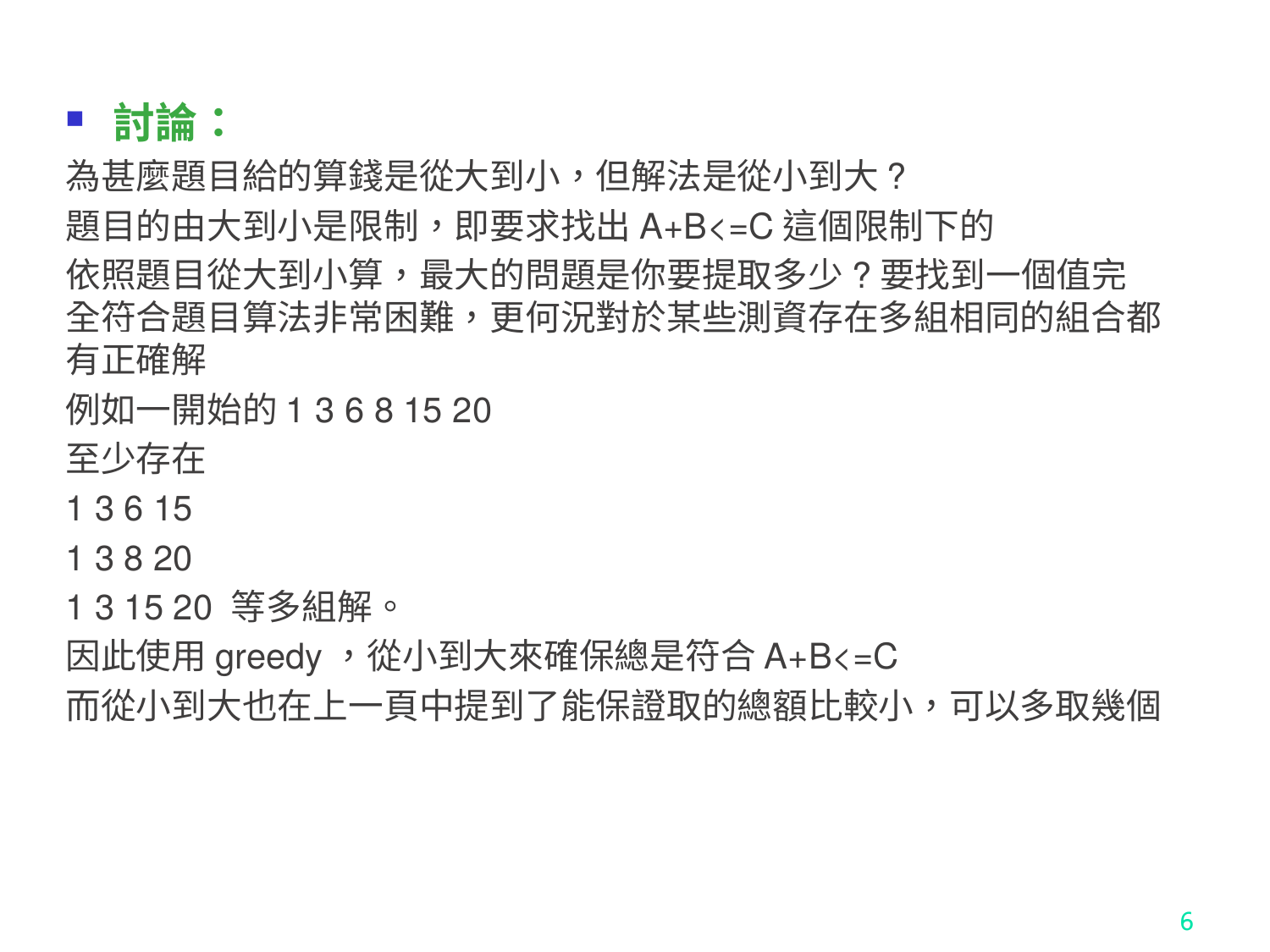

討論：
為甚麼題目給的算錢是從大到小，但解法是從小到大?
題目的由大到小是限制，即要求找出A+B<=C這個限制下的
依照題目從大到小算，最大的問題是你要提取多少?要找到一個值完全符合題目算法非常困難，更何況對於某些測資存在多組相同的組合都有正確解
例如一開始的1 3 6 8 15 20
至少存在
1 3 6 15
1 3 8 20
1 3 15 20 等多組解。
因此使用greedy，從小到大來確保總是符合A+B<=C
而從小到大也在上一頁中提到了能保證取的總額比較小，可以多取幾個
6